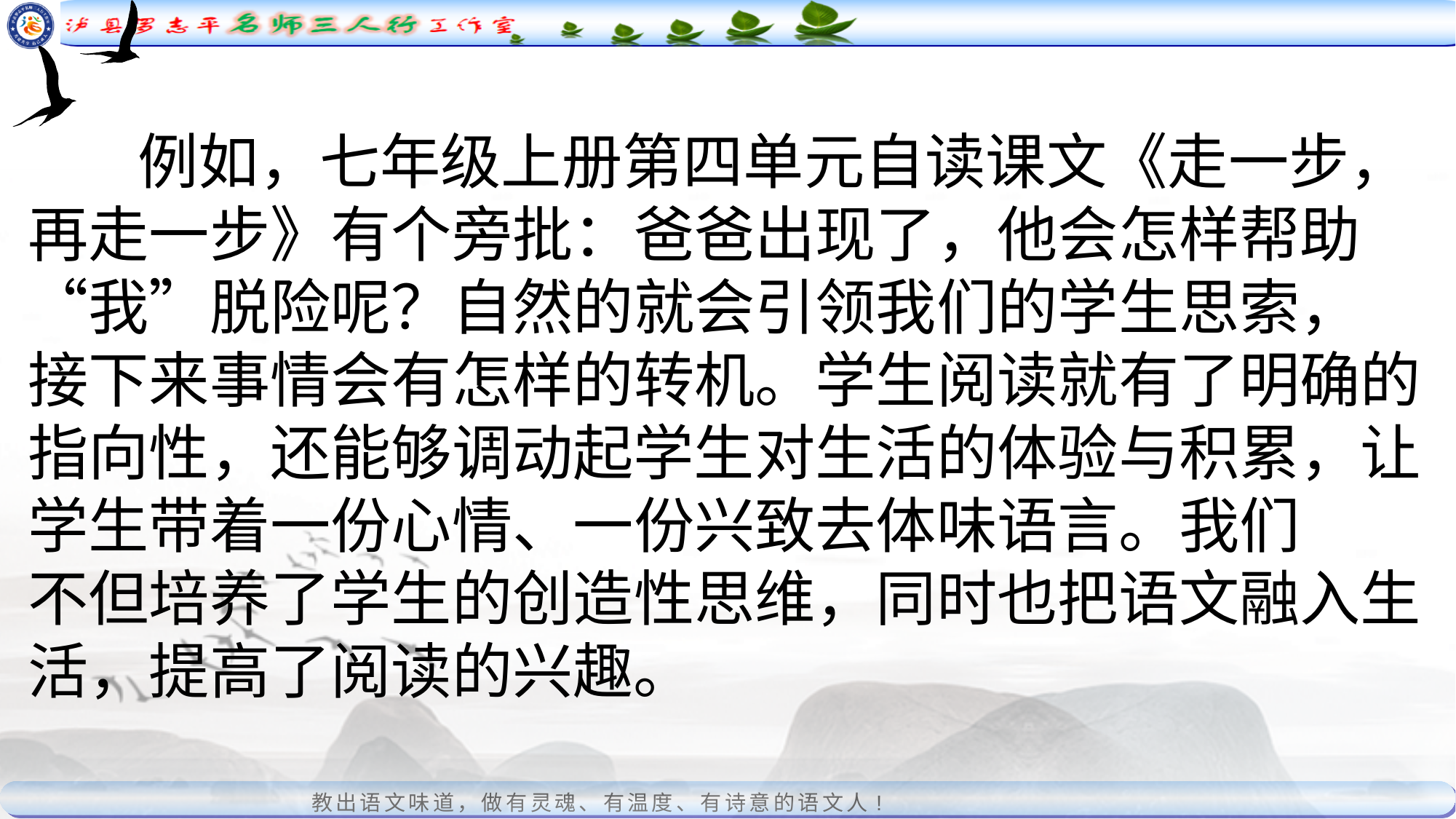

例如，七年级上册第四单元自读课文《走一步，再走一步》有个旁批：爸爸出现了，他会怎样帮助“我”脱险呢？自然的就会引领我们的学生思索，
接下来事情会有怎样的转机。学生阅读就有了明确的指向性，还能够调动起学生对生活的体验与积累，让学生带着一份心情、一份兴致去体味语言。我们
不但培养了学生的创造性思维，同时也把语文融入生活，提高了阅读的兴趣。